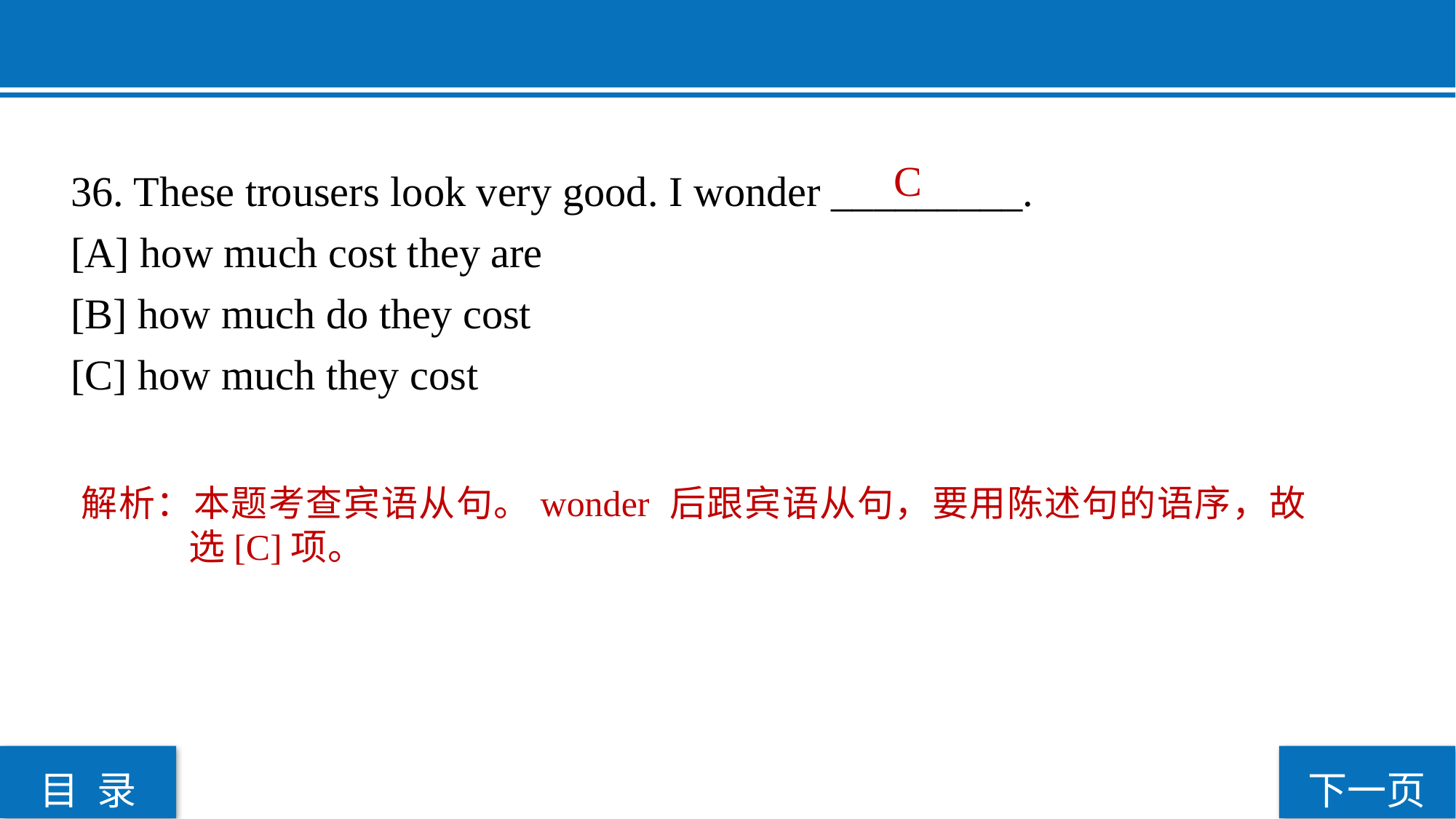

C
36. These trousers look very good. I wonder _________.
[A] how much cost they are
[B] how much do they cost
[C] how much they cost
解析：本题考查宾语从句。wonder 后跟宾语从句，要用陈述句的语序，故选[C]项。